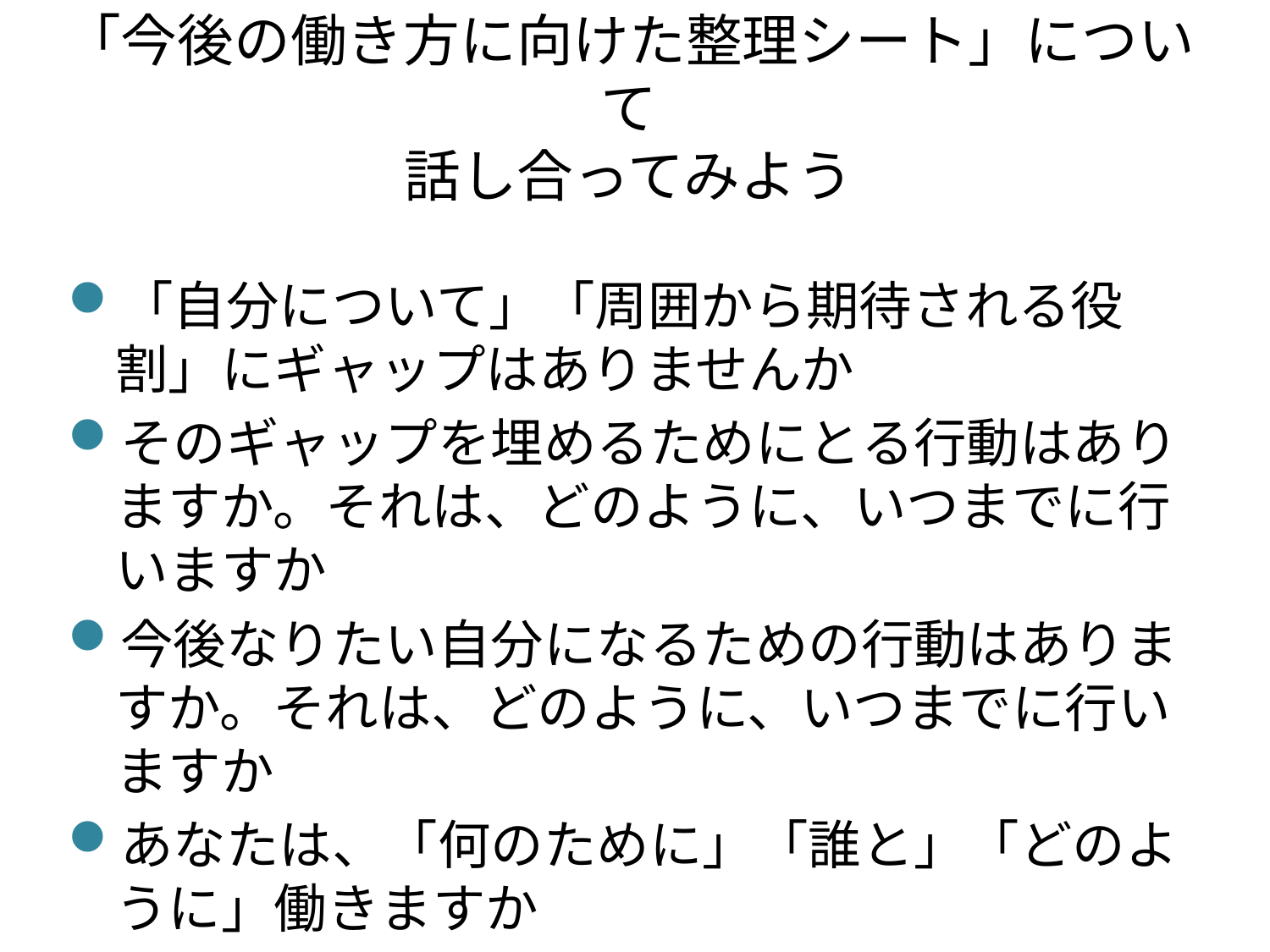

# 「今後の働き方に向けた整理シート」について 話し合ってみよう
「自分について」「周囲から期待される役割」にギャップはありませんか
そのギャップを埋めるためにとる行動はありますか。それは、どのように、いつまでに行いますか
今後なりたい自分になるための行動はありますか。それは、どのように、いつまでに行いますか
あなたは、「何のために」「誰と」「どのように」働きますか